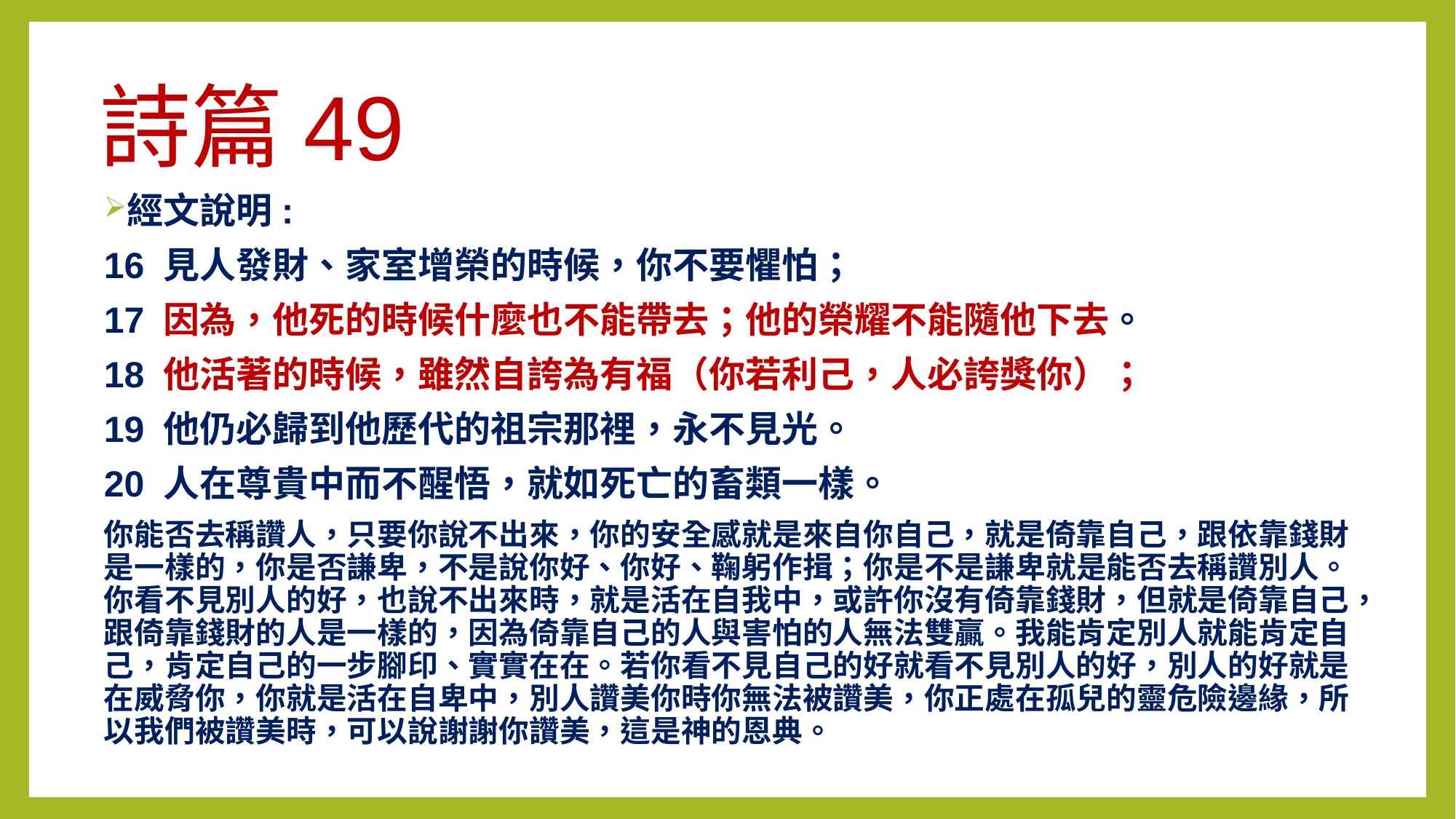

# 詩篇49
經文說明:
16 見人發財、家室增榮的時候，你不要懼怕；
17 因為，他死的時候什麼也不能帶去；他的榮耀不能隨他下去。
18 他活著的時候，雖然自誇為有福（你若利己，人必誇獎你）；
19 他仍必歸到他歷代的祖宗那裡，永不見光。
20 人在尊貴中而不醒悟，就如死亡的畜類一樣。
你能否去稱讚人，只要你說不出來，你的安全感就是來自你自己，就是倚靠自己，跟依靠錢財是一樣的，你是否謙卑，不是說你好、你好、鞠躬作揖；你是不是謙卑就是能否去稱讚別人。你看不見別人的好，也說不出來時，就是活在自我中，或許你沒有倚靠錢財，但就是倚靠自己，跟倚靠錢財的人是一樣的，因為倚靠自己的人與害怕的人無法雙贏。我能肯定別人就能肯定自己，肯定自己的一步腳印、實實在在。若你看不見自己的好就看不見別人的好，別人的好就是在威脅你，你就是活在自卑中，別人讚美你時你無法被讚美，你正處在孤兒的靈危險邊緣，所以我們被讚美時，可以說謝謝你讚美，這是神的恩典。